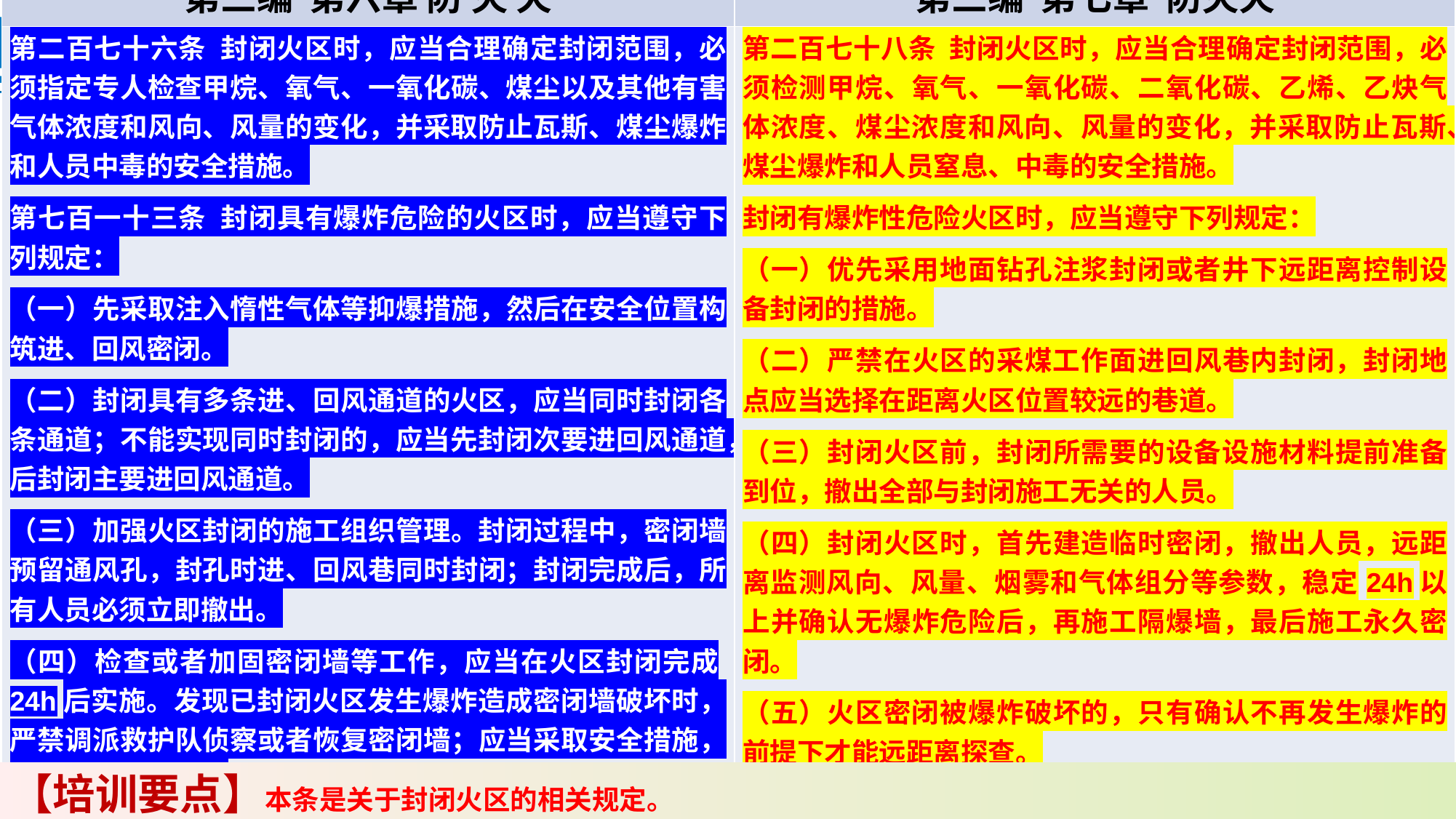

| 《煤矿安全规程》（2022版） | 《煤矿安全规程》（2025版） |
| --- | --- |
| 第三编 第六章 防 灭 火 | 第三编 第七章 防灭火 |
| 第二百七十六条 封闭火区时，应当合理确定封闭范围，必须指定专人检查甲烷、氧气、一氧化碳、煤尘以及其他有害气体浓度和风向、风量的变化，并采取防止瓦斯、煤尘爆炸和人员中毒的安全措施。 第七百一十三条 封闭具有爆炸危险的火区时，应当遵守下列规定： （一）先采取注入惰性气体等抑爆措施，然后在安全位置构筑进、回风密闭。 （二）封闭具有多条进、回风通道的火区，应当同时封闭各条通道；不能实现同时封闭的，应当先封闭次要进回风通道，后封闭主要进回风通道。 （三）加强火区封闭的施工组织管理。封闭过程中，密闭墙预留通风孔，封孔时进、回风巷同时封闭；封闭完成后，所有人员必须立即撤出。 （四）检查或者加固密闭墙等工作，应当在火区封闭完成24h后实施。发现已封闭火区发生爆炸造成密闭墙破坏时，严禁调派救护队侦察或者恢复密闭墙；应当采取安全措施，实施远距离封闭。 | 第二百七十八条 封闭火区时，应当合理确定封闭范围，必须检测甲烷、氧气、一氧化碳、二氧化碳、乙烯、乙炔气体浓度、煤尘浓度和风向、风量的变化，并采取防止瓦斯、煤尘爆炸和人员窒息、中毒的安全措施。 封闭有爆炸性危险火区时，应当遵守下列规定： （一）优先采用地面钻孔注浆封闭或者井下远距离控制设备封闭的措施。 （二）严禁在火区的采煤工作面进回风巷内封闭，封闭地点应当选择在距离火区位置较远的巷道。 （三）封闭火区前，封闭所需要的设备设施材料提前准备到位，撤出全部与封闭施工无关的人员。 （四）封闭火区时，首先建造临时密闭，撤出人员，远距离监测风向、风量、烟雾和气体组分等参数，稳定24h以上并确认无爆炸危险后，再施工隔爆墙，最后施工永久密闭。 （五）火区密闭被爆炸破坏的，只有确认不再发生爆炸的前提下才能远距离探查。 （六）火区封闭后，只有在采取惰化火区等措施，稳定48h以上并确认火区已熄灭，经评估无爆炸危险后方可恢复井下不受火区影响区域的作业。 |
【培训要点】本条是关于封闭火区的相关规定。
要点1▶▶修定内容；1、“封闭有爆炸性危险火区”危险程度高，安全风险大，需要作出专门的安全规定。
2、增加封闭火区应当检测的气体种类，能够更有效保护作业安全。